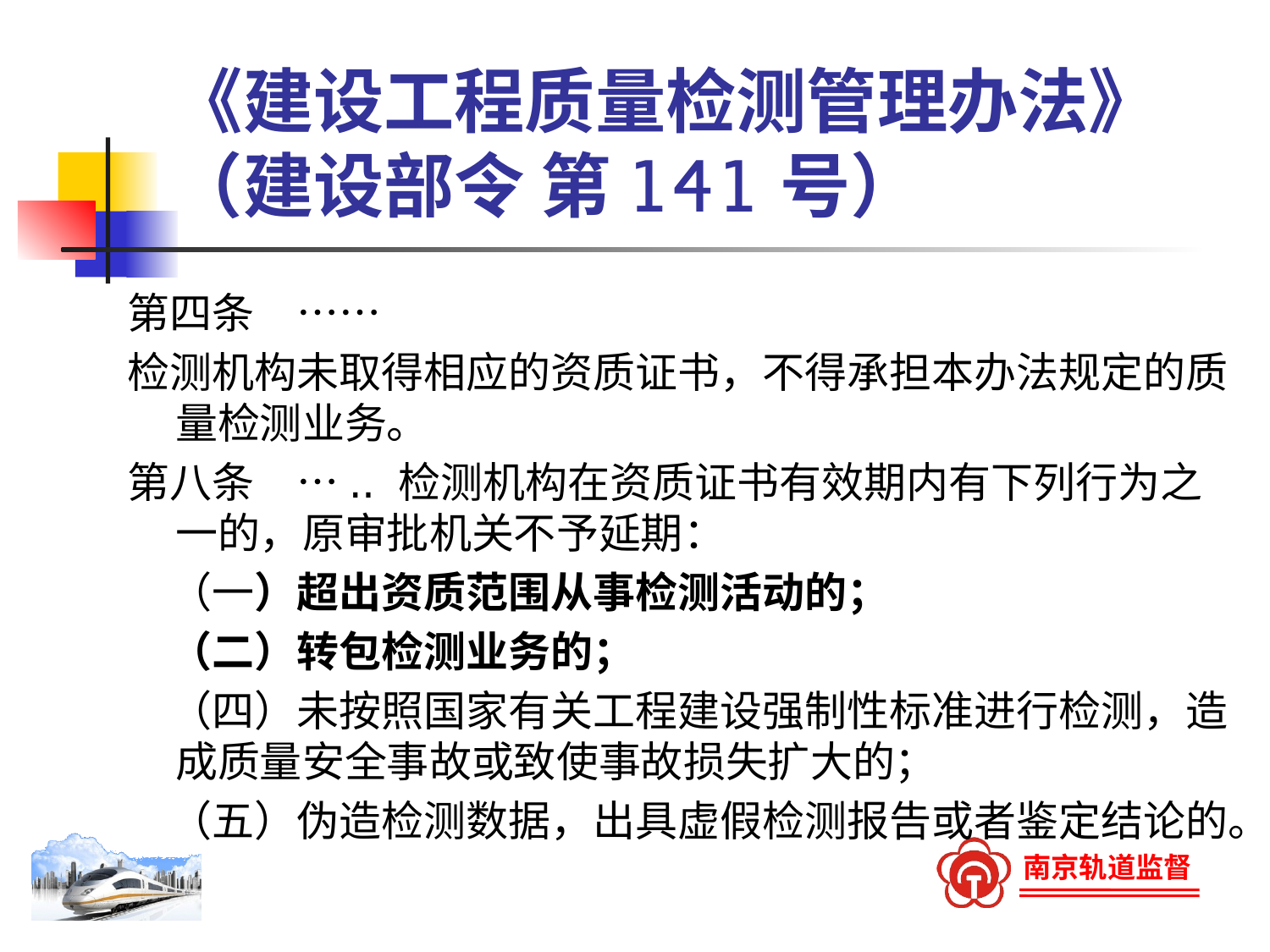

# 《建设工程质量检测管理办法》（建设部令 第141号）
第四条　……
检测机构未取得相应的资质证书，不得承担本办法规定的质量检测业务。
第八条　….. 检测机构在资质证书有效期内有下列行为之一的，原审批机关不予延期：
　（一）超出资质范围从事检测活动的；
　（二）转包检测业务的；
　（四）未按照国家有关工程建设强制性标准进行检测，造成质量安全事故或致使事故损失扩大的；
　（五）伪造检测数据，出具虚假检测报告或者鉴定结论的。